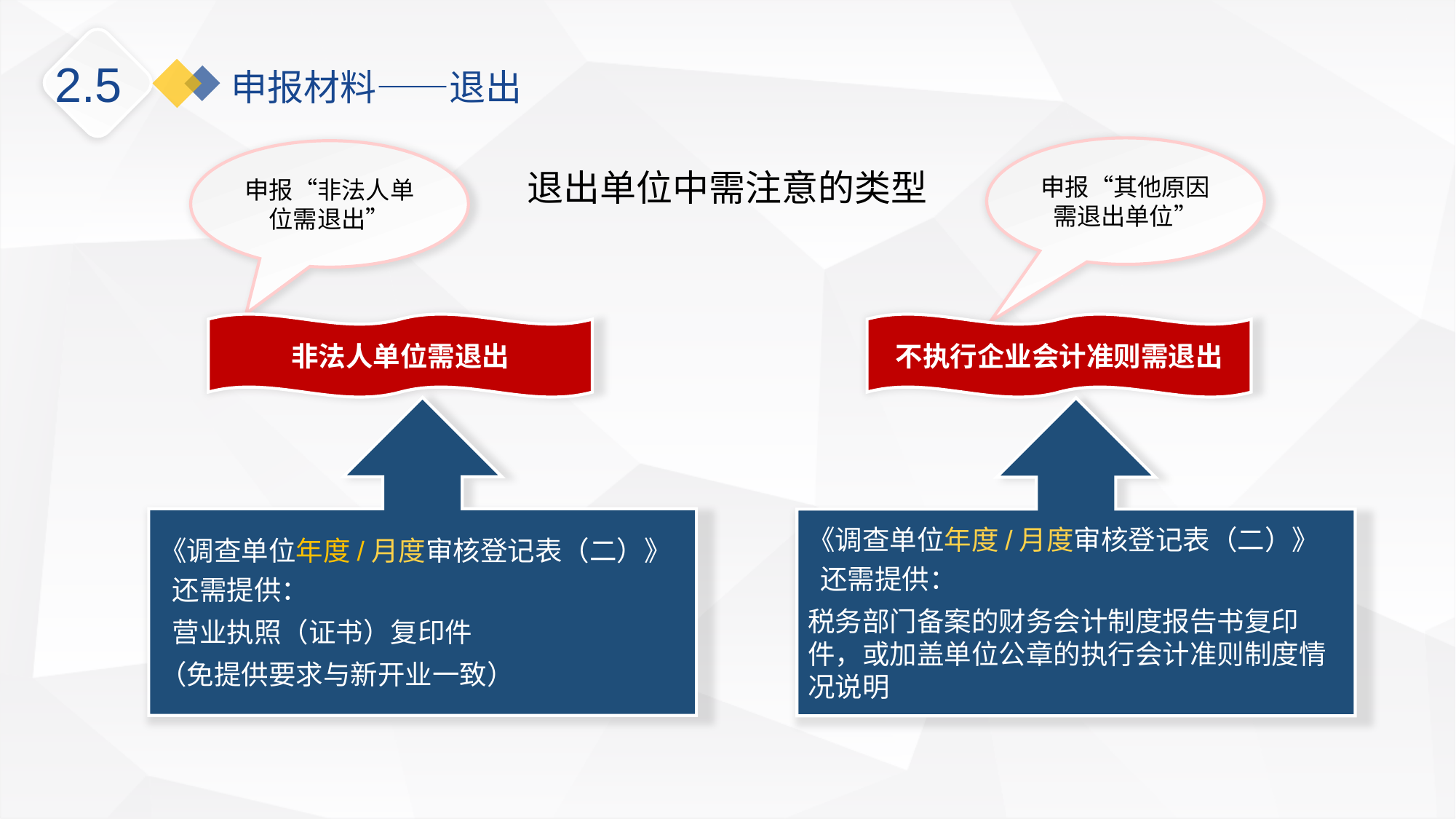

2.5
申报材料——退出

申报“其他原因需退出单位”
申报“非法人单位需退出”
退出单位中需注意的类型
非法人单位需退出
不执行企业会计准则需退出
《调查单位年度/月度审核登记表（二）》
 还需提供：
 营业执照（证书）复印件
（免提供要求与新开业一致）
《调查单位年度/月度审核登记表（二）》
 还需提供：
税务部门备案的财务会计制度报告书复印件，或加盖单位公章的执行会计准则制度情况说明
34